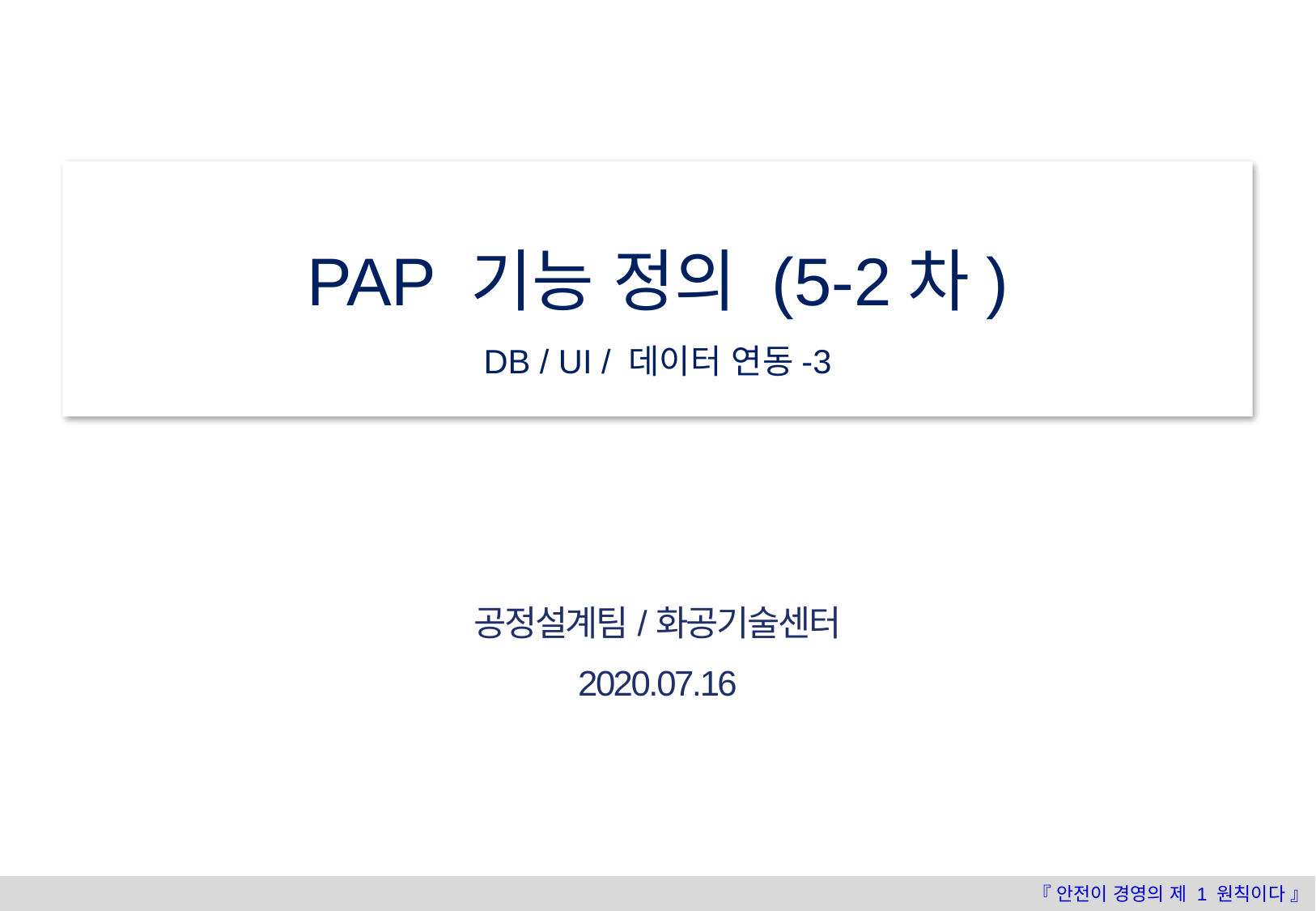

PAP 기능 정의 (5-2차)
DB / UI / 데이터 연동-3
공정설계팀/화공기술센터
2020.07.16